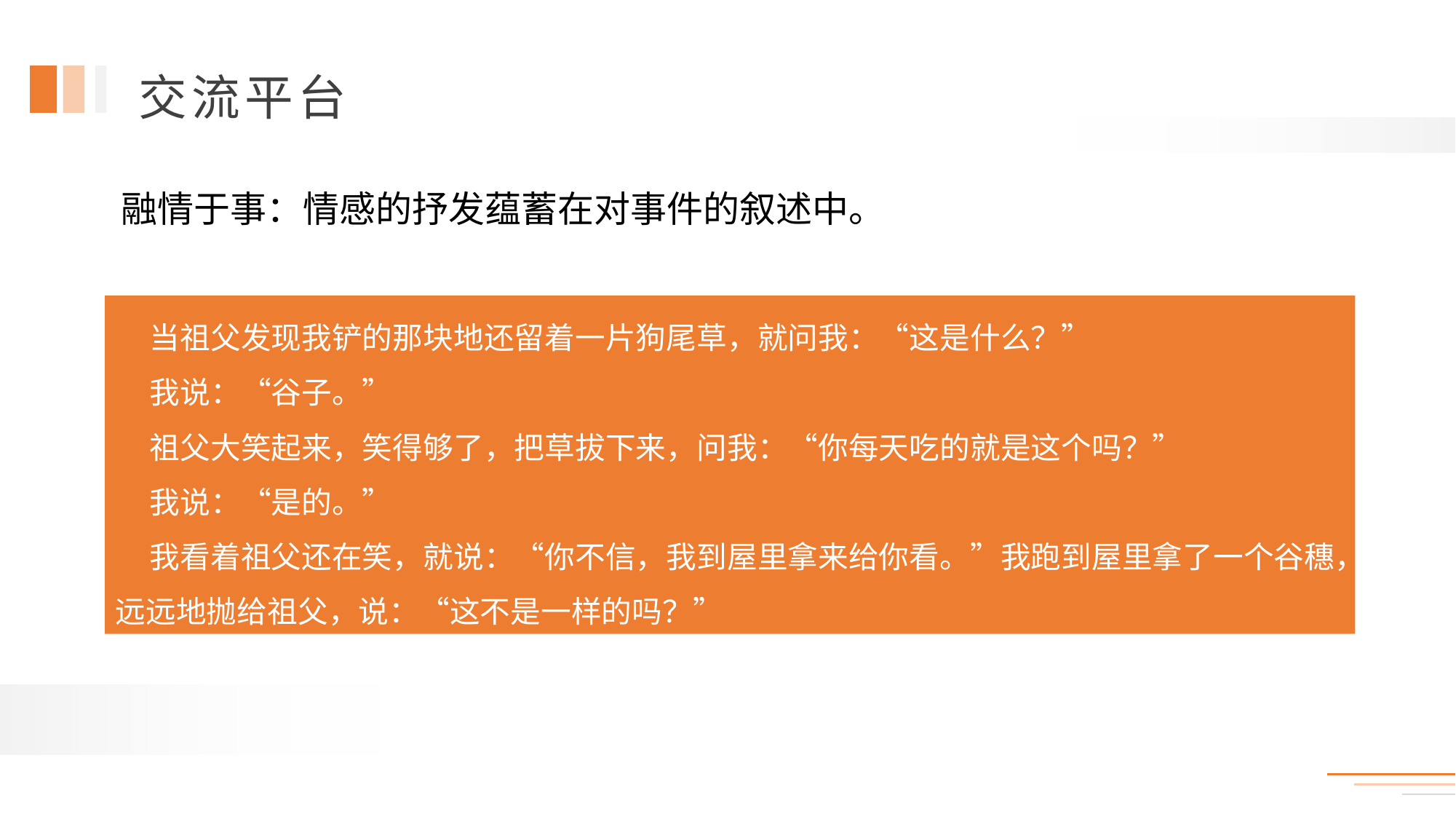

融情于事：情感的抒发蕴蓄在对事件的叙述中。
    当祖父发现我铲的那块地还留着一片狗尾草，就问我：“这是什么？”
    我说：“谷子。”
    祖父大笑起来，笑得够了，把草拔下来，问我：“你每天吃的就是这个吗？”
    我说：“是的。”
    我看着祖父还在笑，就说：“你不信，我到屋里拿来给你看。”我跑到屋里拿了一个谷穗，远远地抛给祖父，说：“这不是一样的吗？”